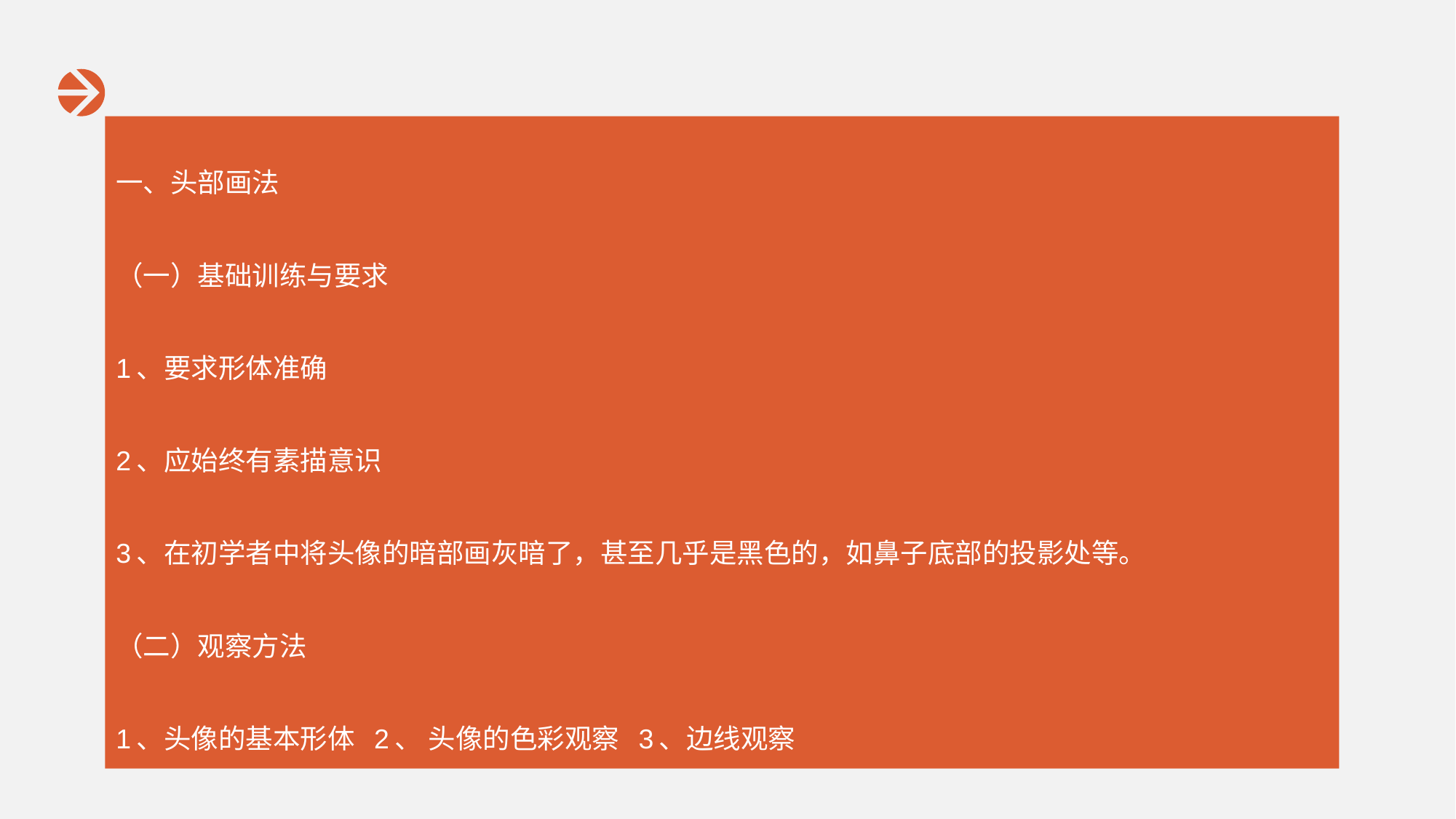

一、头部画法
（一）基础训练与要求
1、要求形体准确
2、应始终有素描意识
3、在初学者中将头像的暗部画灰暗了，甚至几乎是黑色的，如鼻子底部的投影处等。
（二）观察方法
1、头像的基本形体  2、 头像的色彩观察  3、边线观察